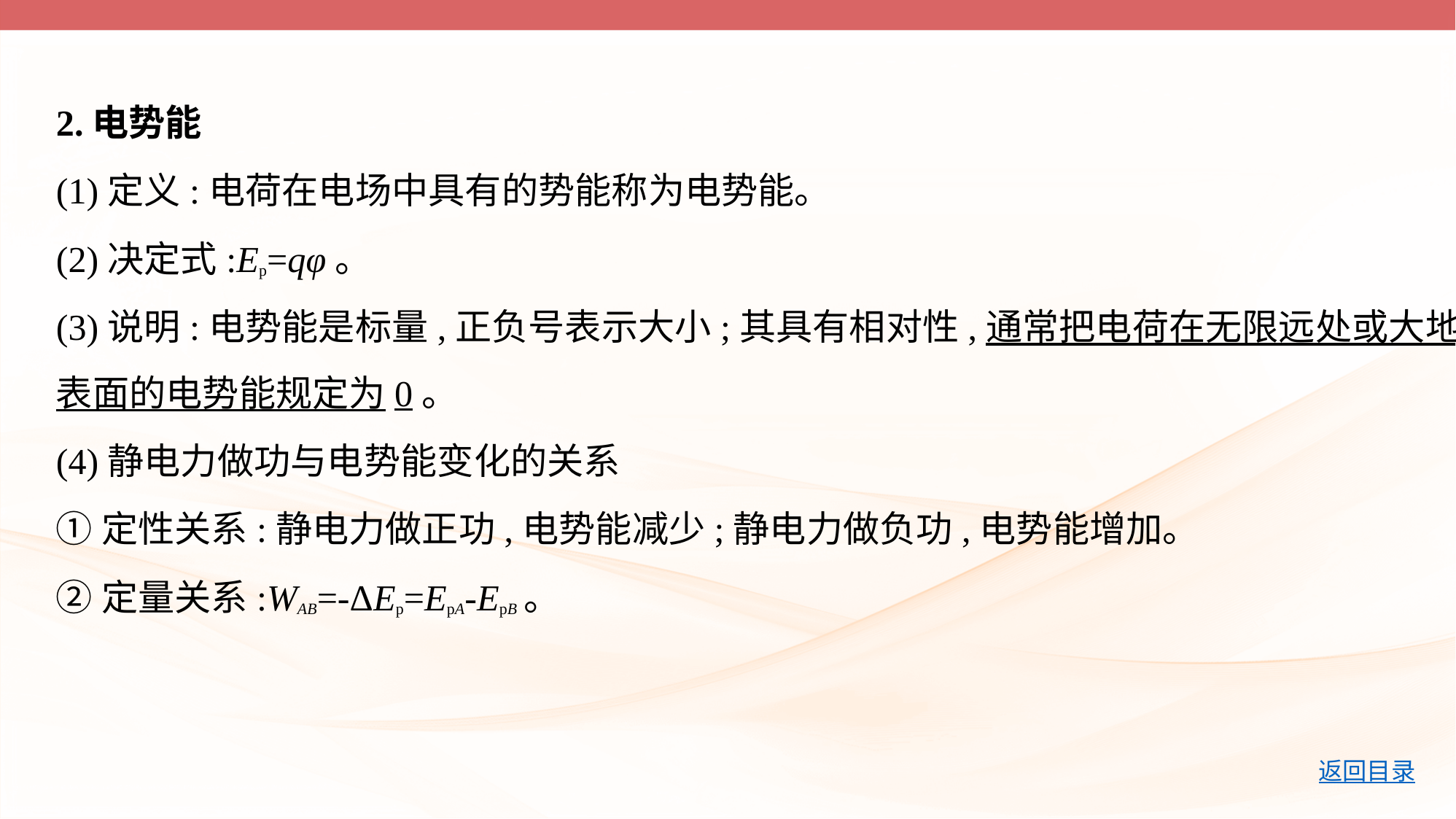

2.电势能
(1)定义:电荷在电场中具有的势能称为电势能。
(2)决定式:Ep=qφ。
(3)说明:电势能是标量,正负号表示大小;其具有相对性,通常把电荷在无限远处或大地
表面的电势能规定为0。
(4)静电力做功与电势能变化的关系
①定性关系:静电力做正功,电势能减少;静电力做负功,电势能增加。
②定量关系:WAB=-ΔEp=EpA-EpB。